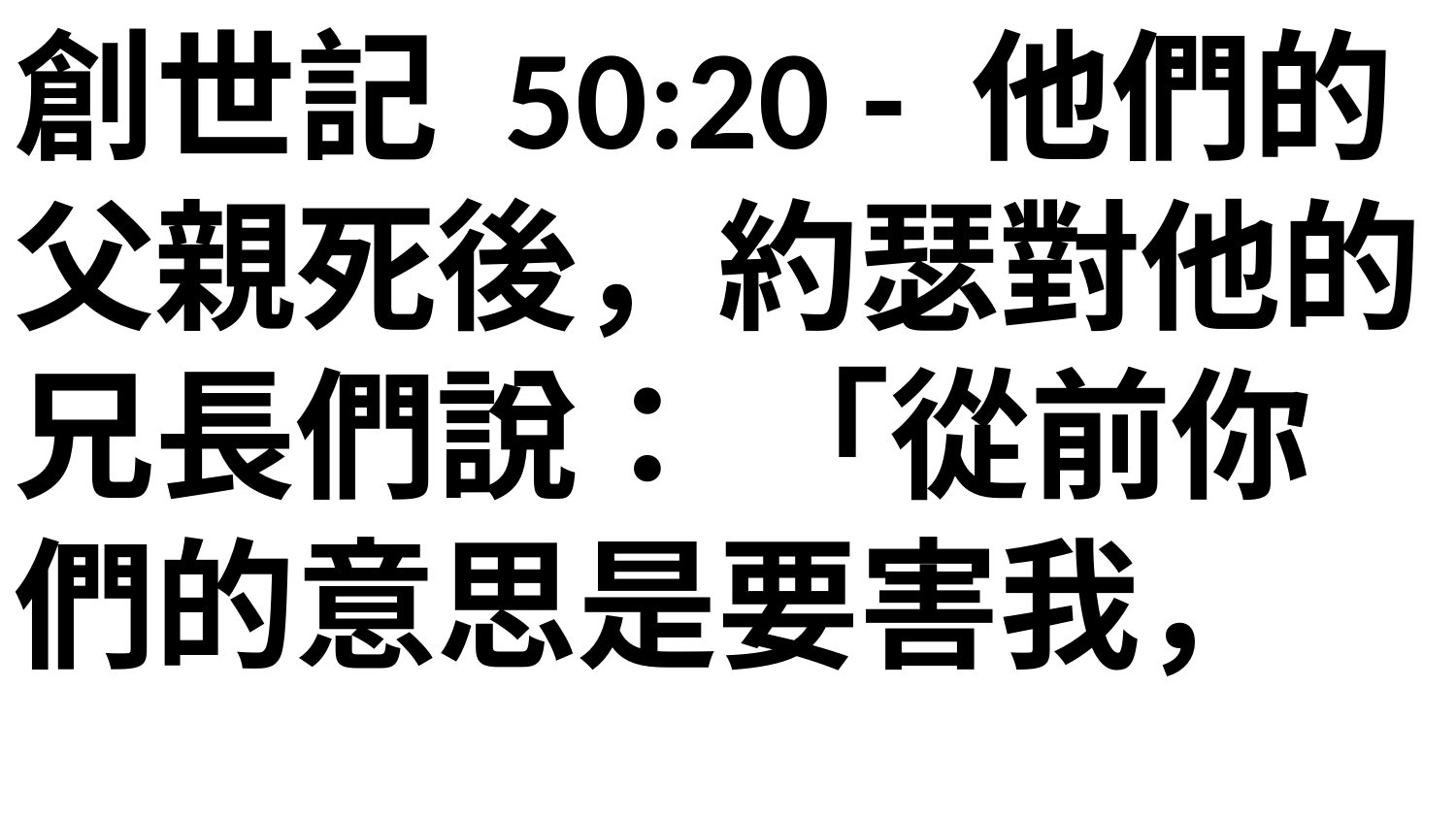

創世記 50:20 - 他們的父親死後，約瑟對他的兄長們說： 「從前你們的意思是要害我，

但神的意思原是好的，要保全許多人的性命，成就今日的光景。"